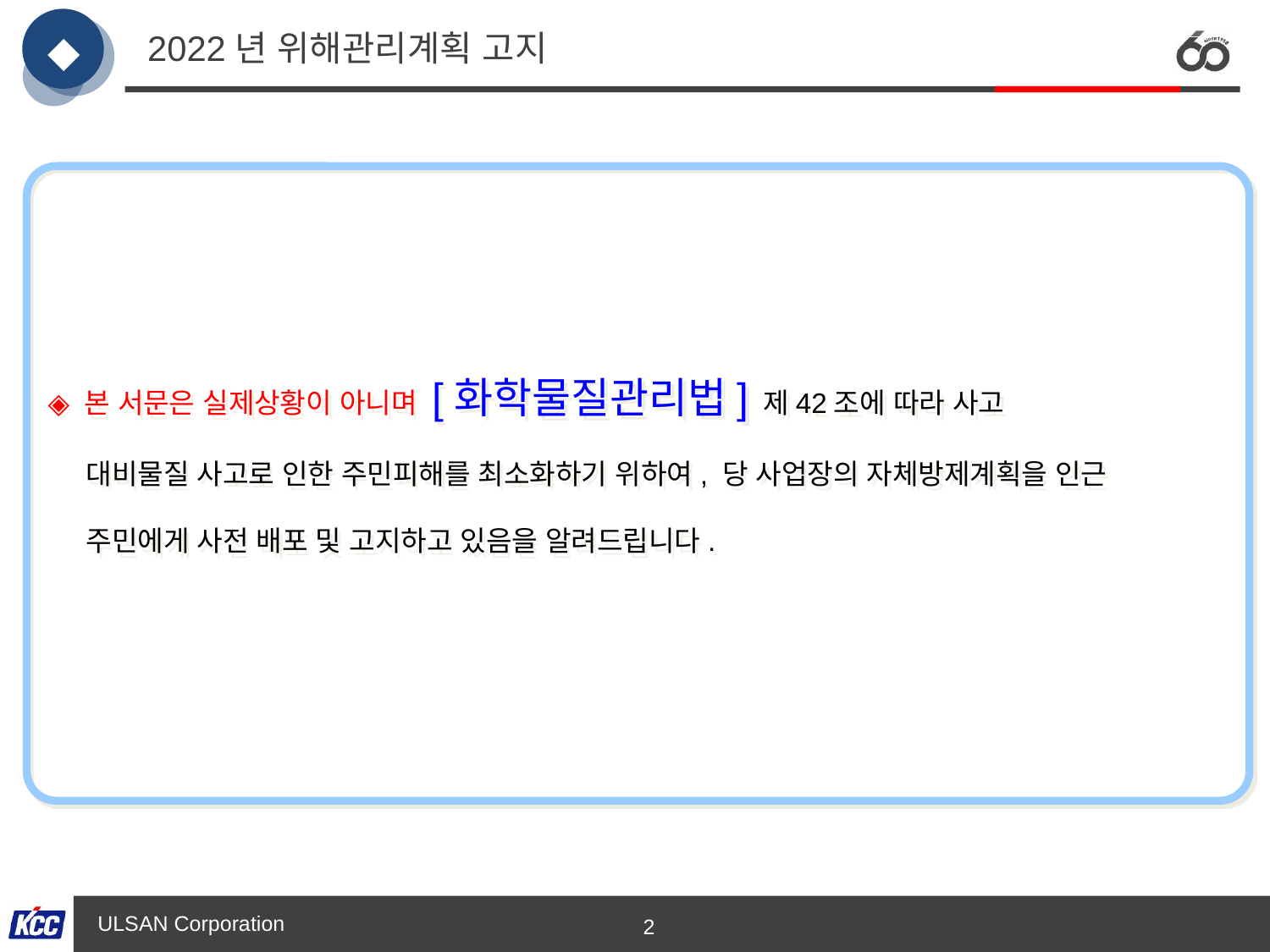

◆
# 2022년 위해관리계획 고지
◈ 본 서문은 실제상황이 아니며 [화학물질관리법] 제42조에 따라 사고

    대비물질 사고로 인한 주민피해를 최소화하기 위하여, 당 사업장의 자체방제계획을 인근

    주민에게 사전 배포 및 고지하고 있음을 알려드립니다.

2